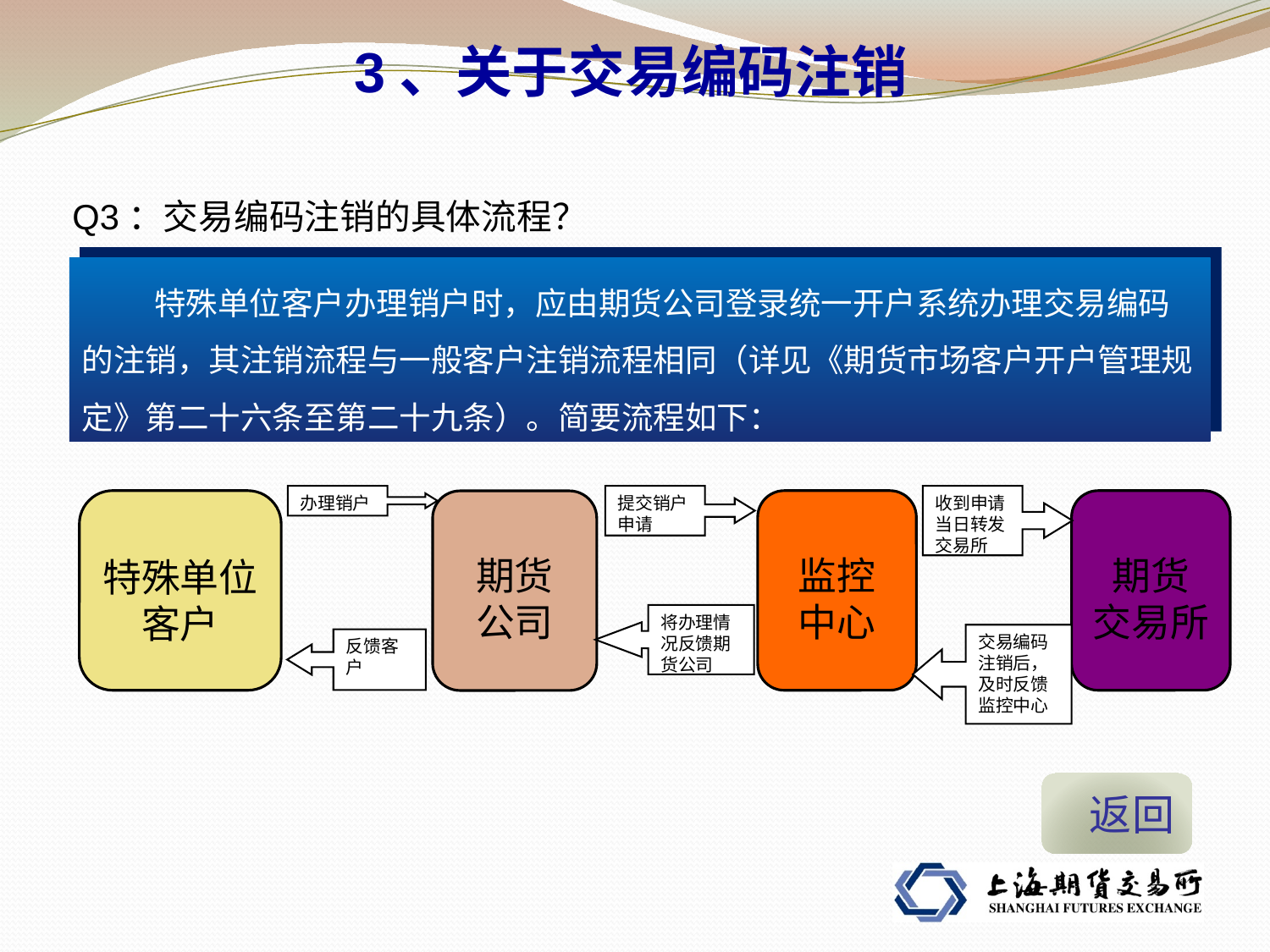

# 3、关于交易编码注销
Q3：交易编码注销的具体流程？

         特殊单位客户办理销户时，应由期货公司登录统一开户系统办理交易编码的注销，其注销流程与一般客户注销流程相同（详见《期货市场客户开户管理规定》第二十六条至第二十九条）。简要流程如下：
办理销户
提交销户申请
收到申请当日转发交易所

特殊单位
客户

监控
中心

期货
交易所

期货
公司
将办理情况反馈期货公司

交易编码注销后，及时反馈监控中心

反馈客户

  返回